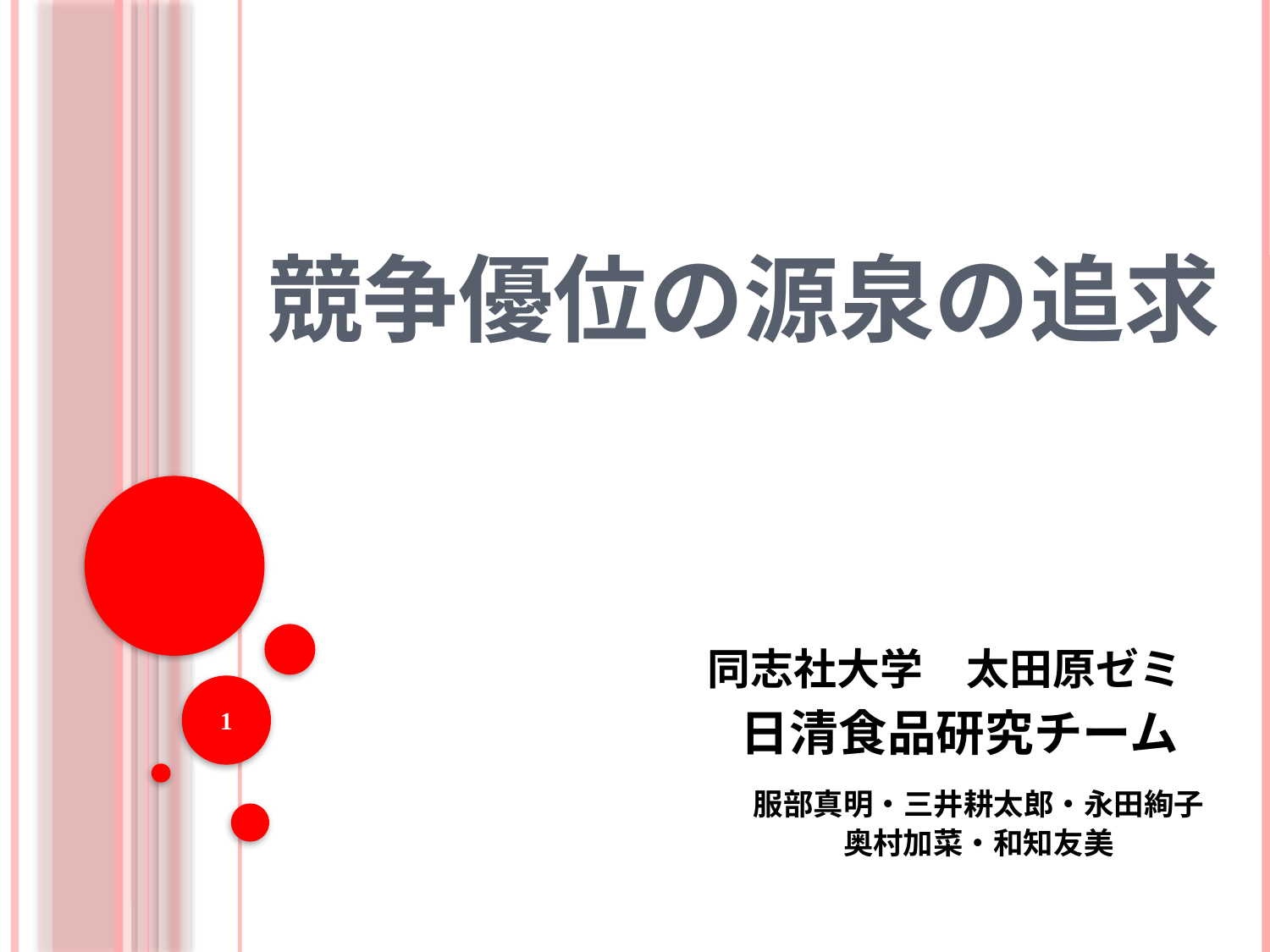

# 競争優位の源泉の追求
同志社大学　太田原ゼミ

1
日清食品研究チーム

服部真明・三井耕太郎・永田絢子
奥村加菜・和知友美